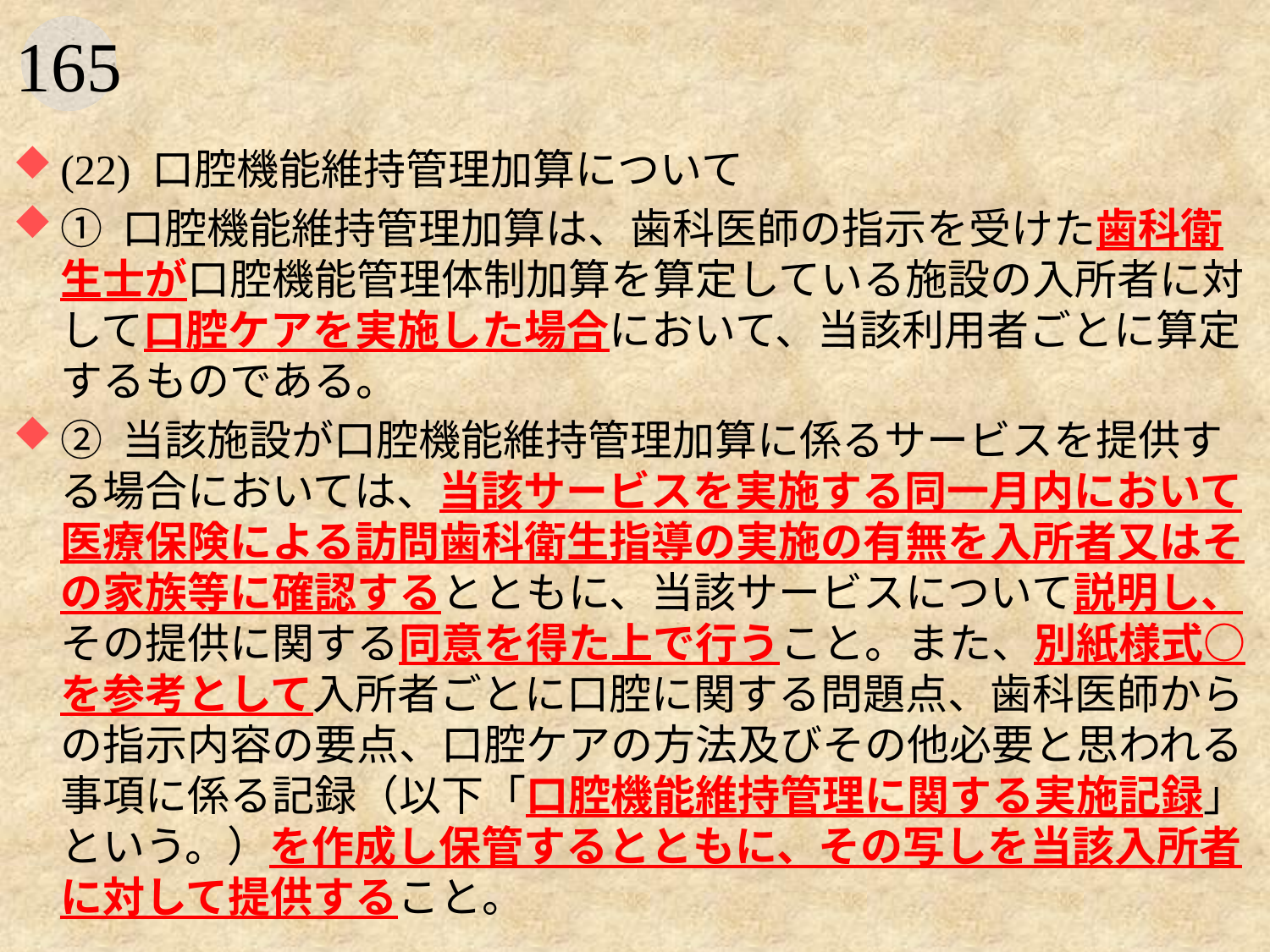

#
(22) 口腔機能維持管理加算について
① 口腔機能維持管理加算は、歯科医師の指示を受けた歯科衛生士が口腔機能管理体制加算を算定している施設の入所者に対して口腔ケアを実施した場合において、当該利用者ごとに算定するものである。
② 当該施設が口腔機能維持管理加算に係るサービスを提供する場合においては、当該サービスを実施する同一月内において医療保険による訪問歯科衛生指導の実施の有無を入所者又はその家族等に確認するとともに、当該サービスについて説明し、その提供に関する同意を得た上で行うこと。また、別紙様式○を参考として入所者ごとに口腔に関する問題点、歯科医師からの指示内容の要点、口腔ケアの方法及びその他必要と思われる事項に係る記録（以下「口腔機能維持管理に関する実施記録」という。）を作成し保管するとともに、その写しを当該入所者に対して提供すること。